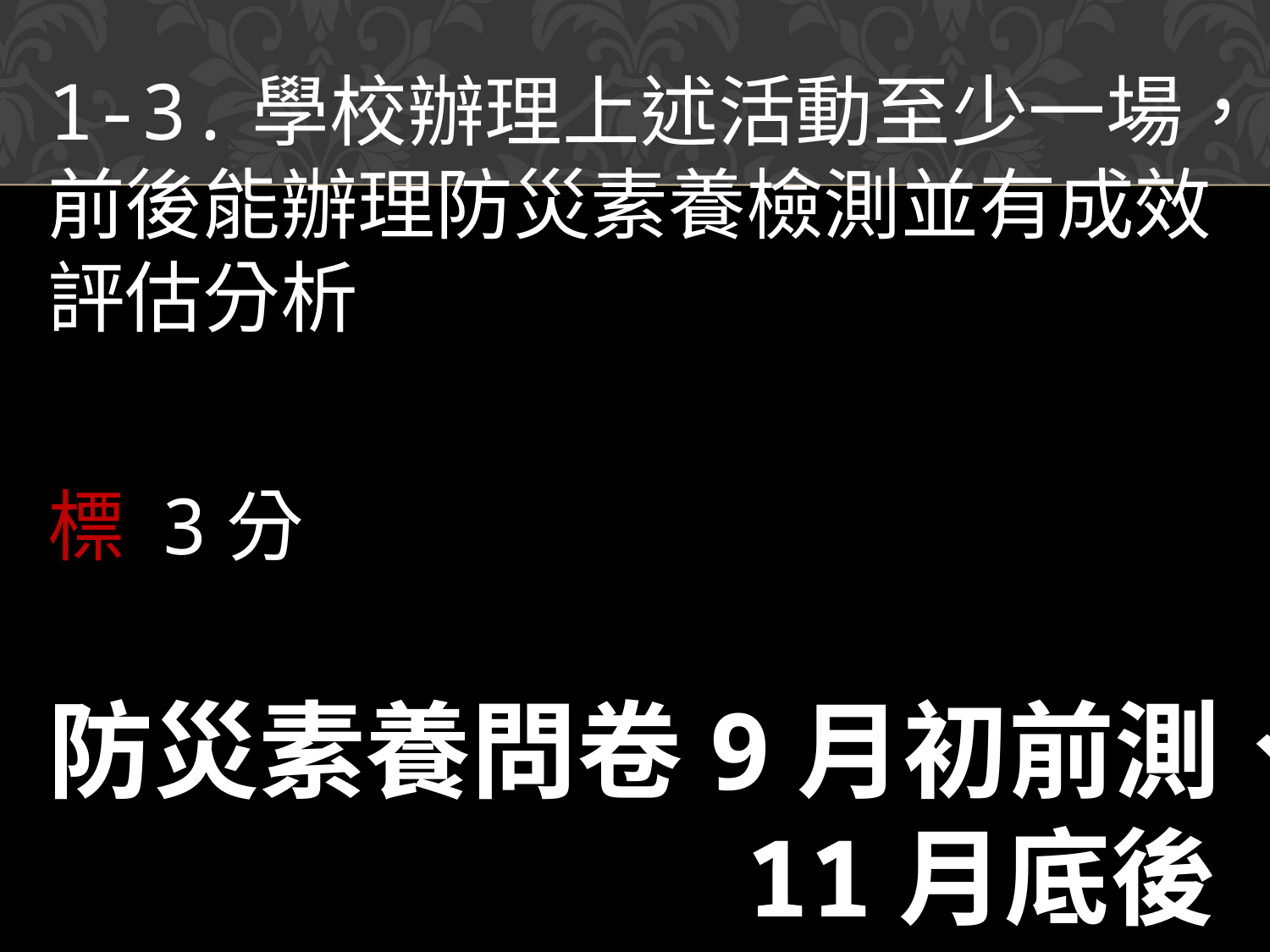

1-3.學校辦理上述活動至少一場，前後能辦理防災素養檢測並有成效評估分析

標 3分

防災素養問卷9月初前測、
           11月底後測